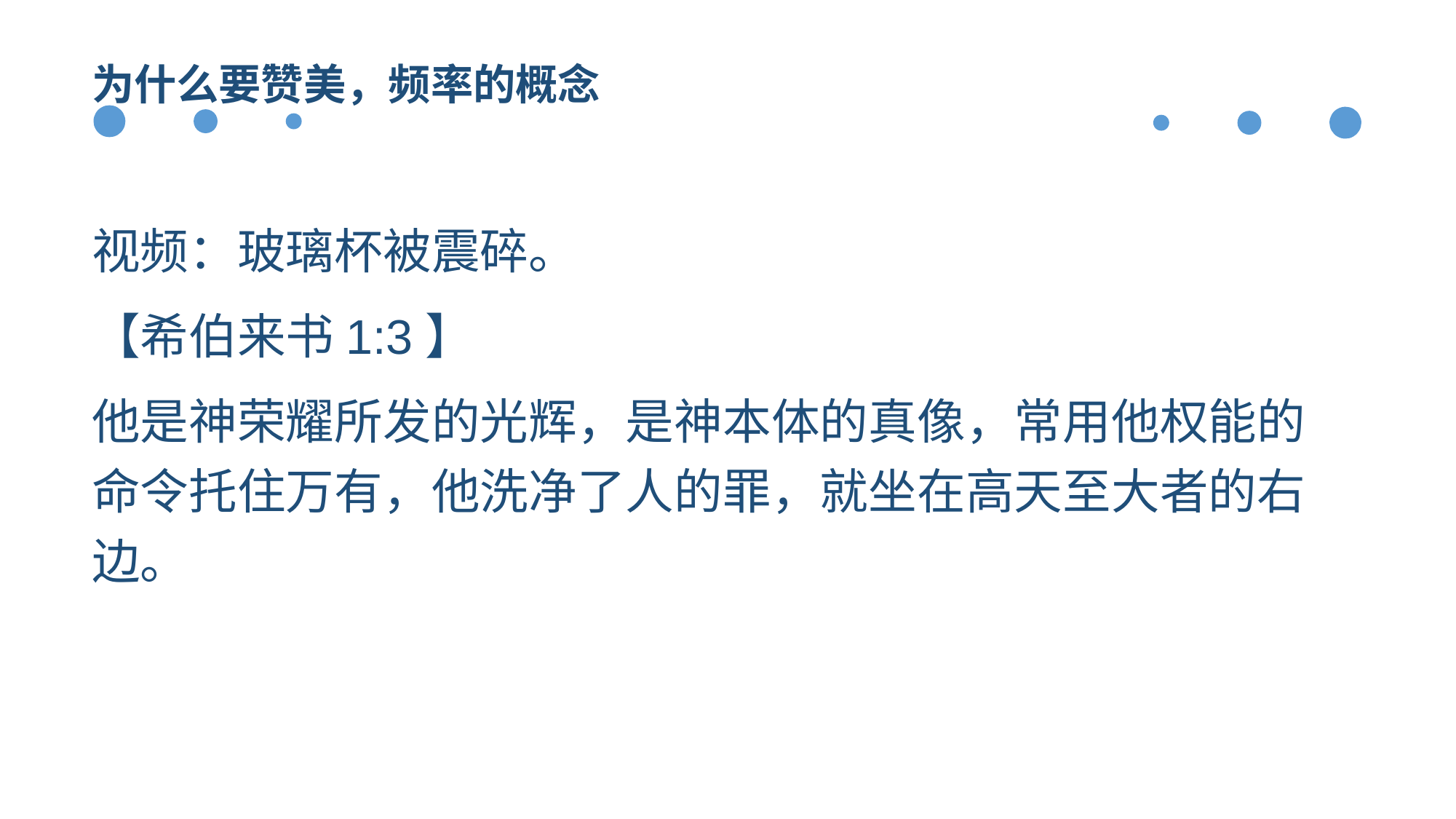

为什么要赞美，频率的概念

视频：玻璃杯被震碎。
【希伯来书1:3】
他是神荣耀所发的光辉，是神本体的真像，常用他权能的命令托住万有，他洗净了人的罪，就坐在高天至大者的右边。